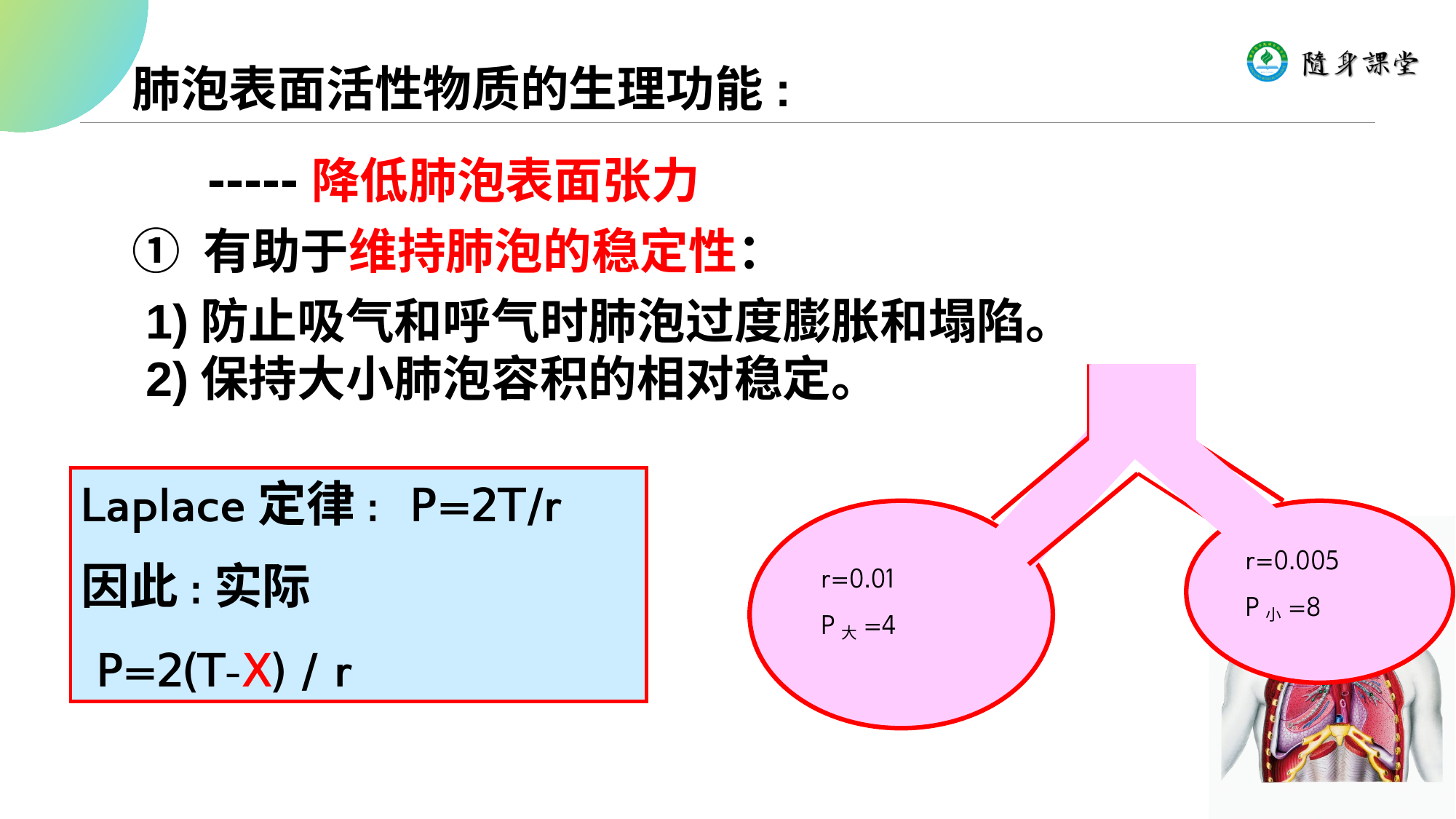

肺泡表面活性物质的生理功能:
     -----降低肺泡表面张力
① 有助于维持肺泡的稳定性：
 1)防止吸气和呼气时肺泡过度膨胀和塌陷。
 2)保持大小肺泡容积的相对稳定。

Laplace定律:  P=2T/r
因此:实际
 P=2(T-X) / r
r=0.005
P小=8
r=0.01
P大=4